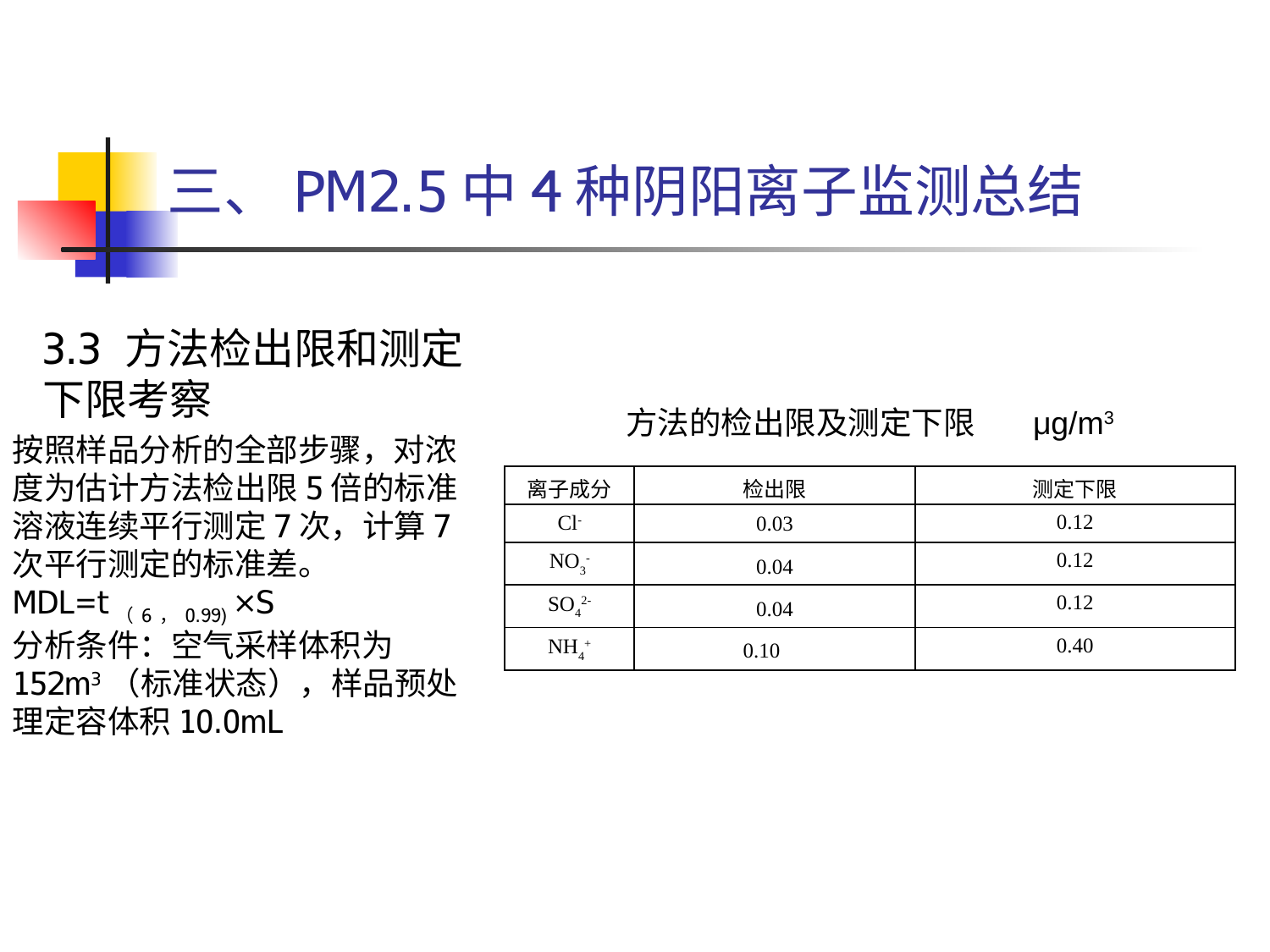

三、PM2.5中4种阴阳离子监测总结
3.3 方法检出限和测定
下限考察
方法的检出限及测定下限       μg/m3
按照样品分析的全部步骤，对浓度为估计方法检出限5倍的标准溶液连续平行测定7次，计算7次平行测定的标准差。
MDL=t（6，0.99) ×S
分析条件：空气采样体积为152m3（标准状态），样品预处理定容体积10.0mL
| 离子成分 | 检出限 | 测定下限 |
| --- | --- | --- |
| Cl- | 0.03 | 0.12 |
| NO3- | 0.04 | 0.12 |
| SO42- | 0.04 | 0.12 |
| NH4+ | 0.10 | 0.40 |